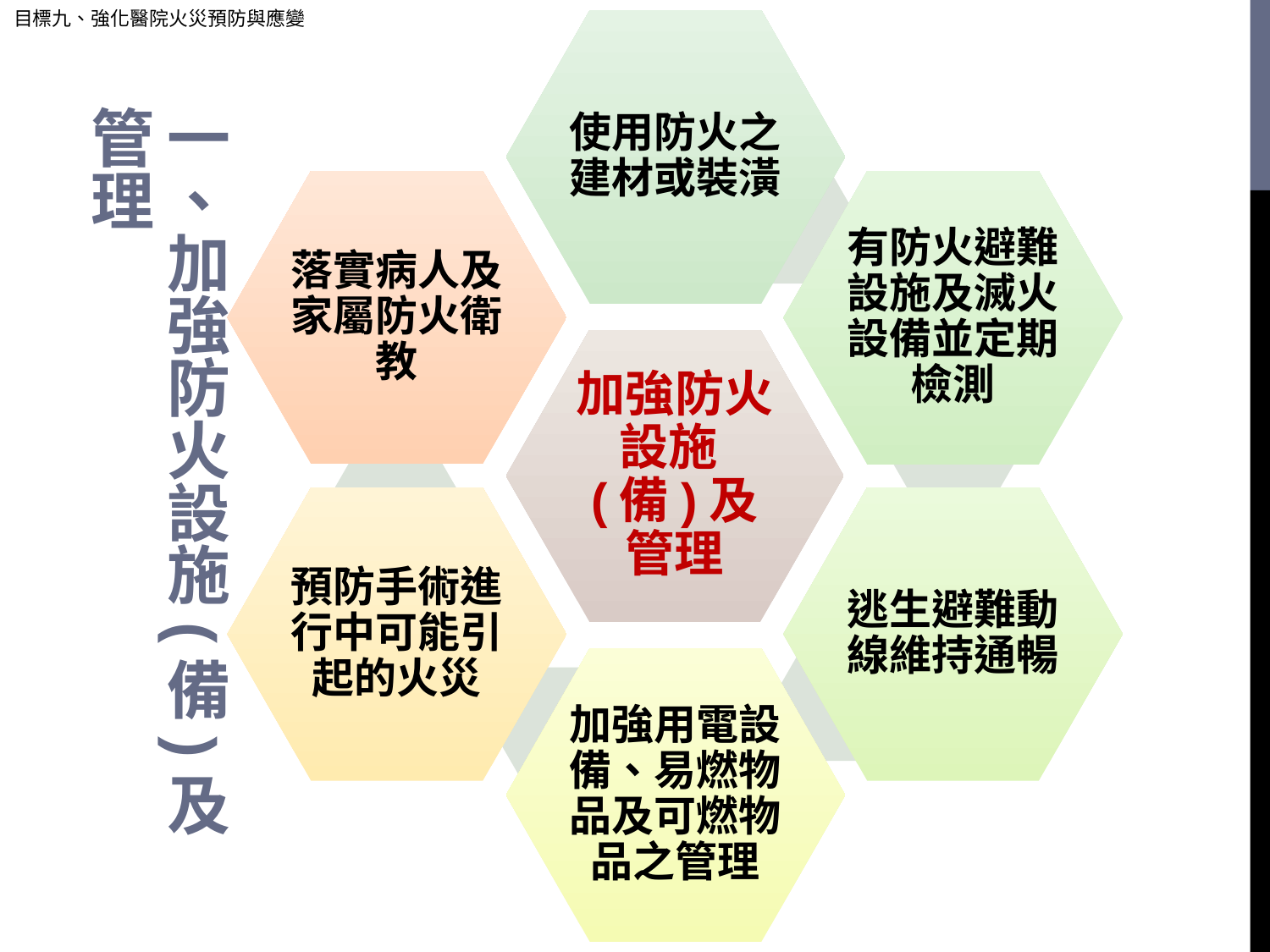

加強防火設施(備)及管理
使用防火之建材或裝潢
有防火避難設施及滅火設備並定期檢測
逃生避難動線維持通暢
加強用電設備、易燃物品及可燃物品之管理
預防手術進行中可能引起的火災
落實病人及家屬防火衛教
# 一、加強防火設施(備)及管理